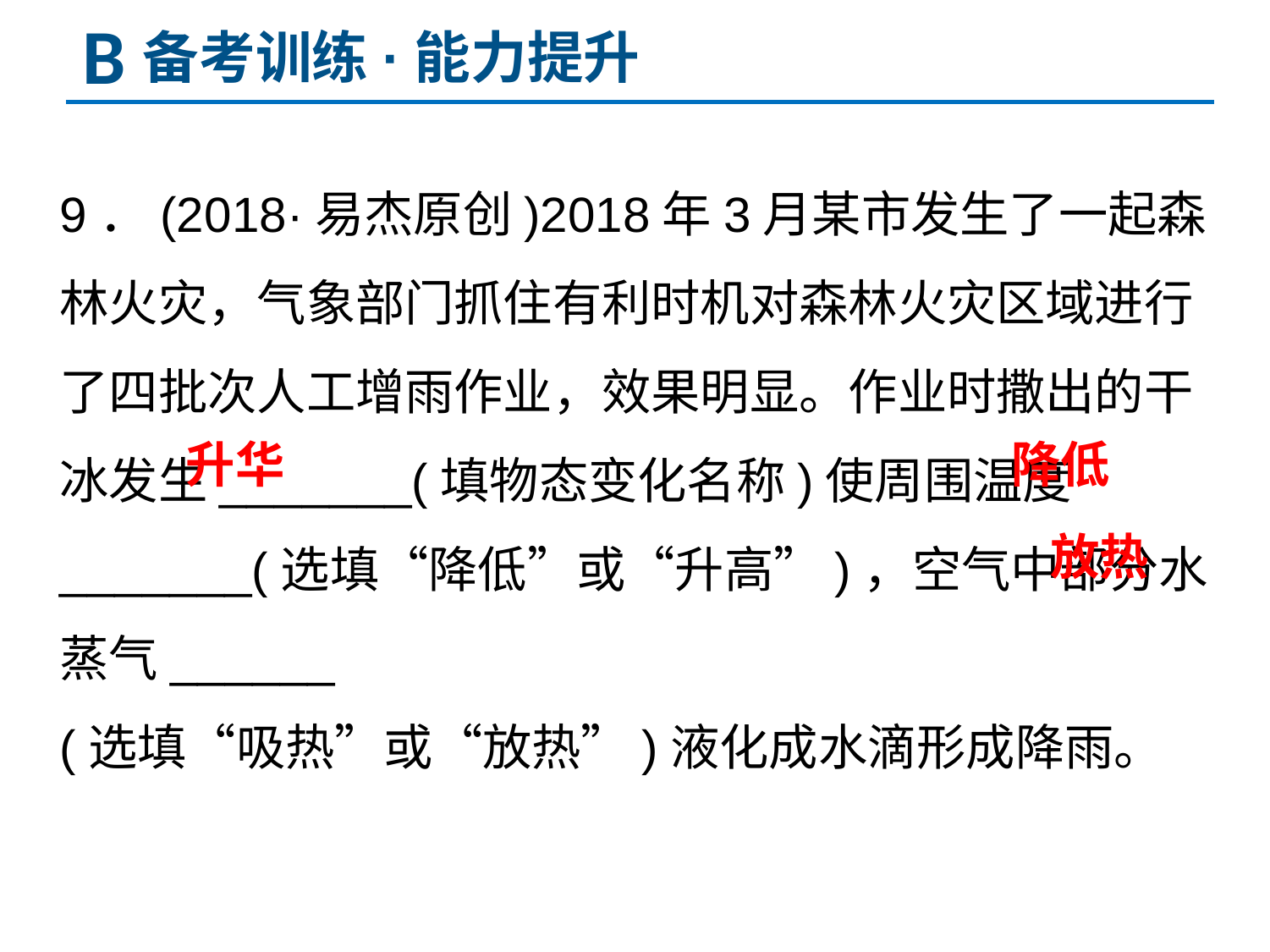

B
备考训练·能力提升
9．(2018·易杰原创)2018年3月某市发生了一起森林火灾，气象部门抓住有利时机对森林火灾区域进行了四批次人工增雨作业，效果明显。作业时撒出的干冰发生_______(填物态变化名称)使周围温度_______(选填“降低”或“升高”)，空气中部分水蒸气______
(选填“吸热”或“放热”)液化成水滴形成降雨。
升华
降低
放热